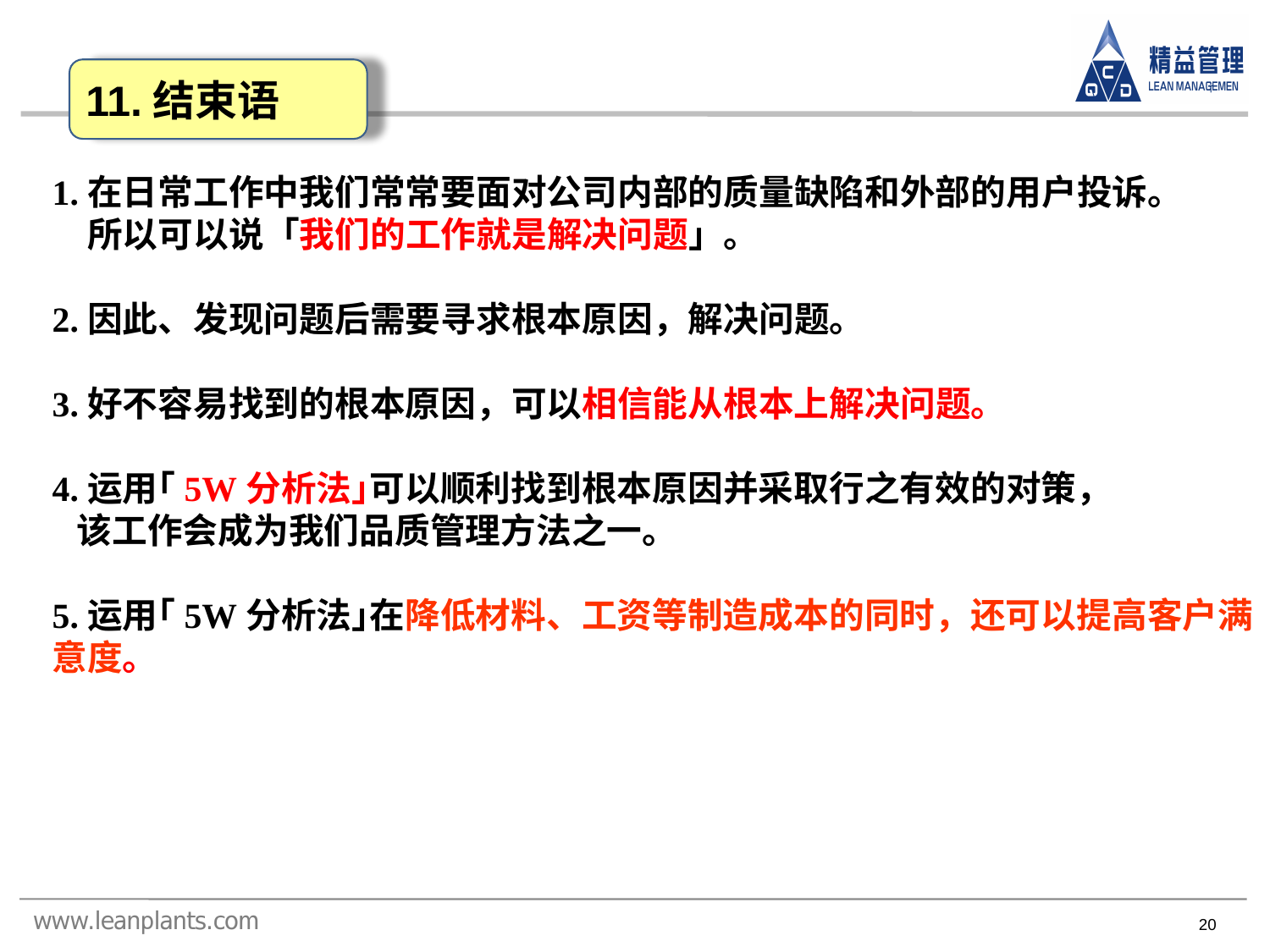

11.结束语
1.在日常工作中我们常常要面对公司内部的质量缺陷和外部的用户投诉。
　所以可以说「我们的工作就是解决问题」。

2.因此、发现问题后需要寻求根本原因，解决问题。

3.好不容易找到的根本原因，可以相信能从根本上解决问题。

4.运用｢5W分析法｣可以顺利找到根本原因并采取行之有效的对策，
  该工作会成为我们品质管理方法之一。

5.运用｢5W分析法｣在降低材料、工资等制造成本的同时，还可以提高客户满意度。